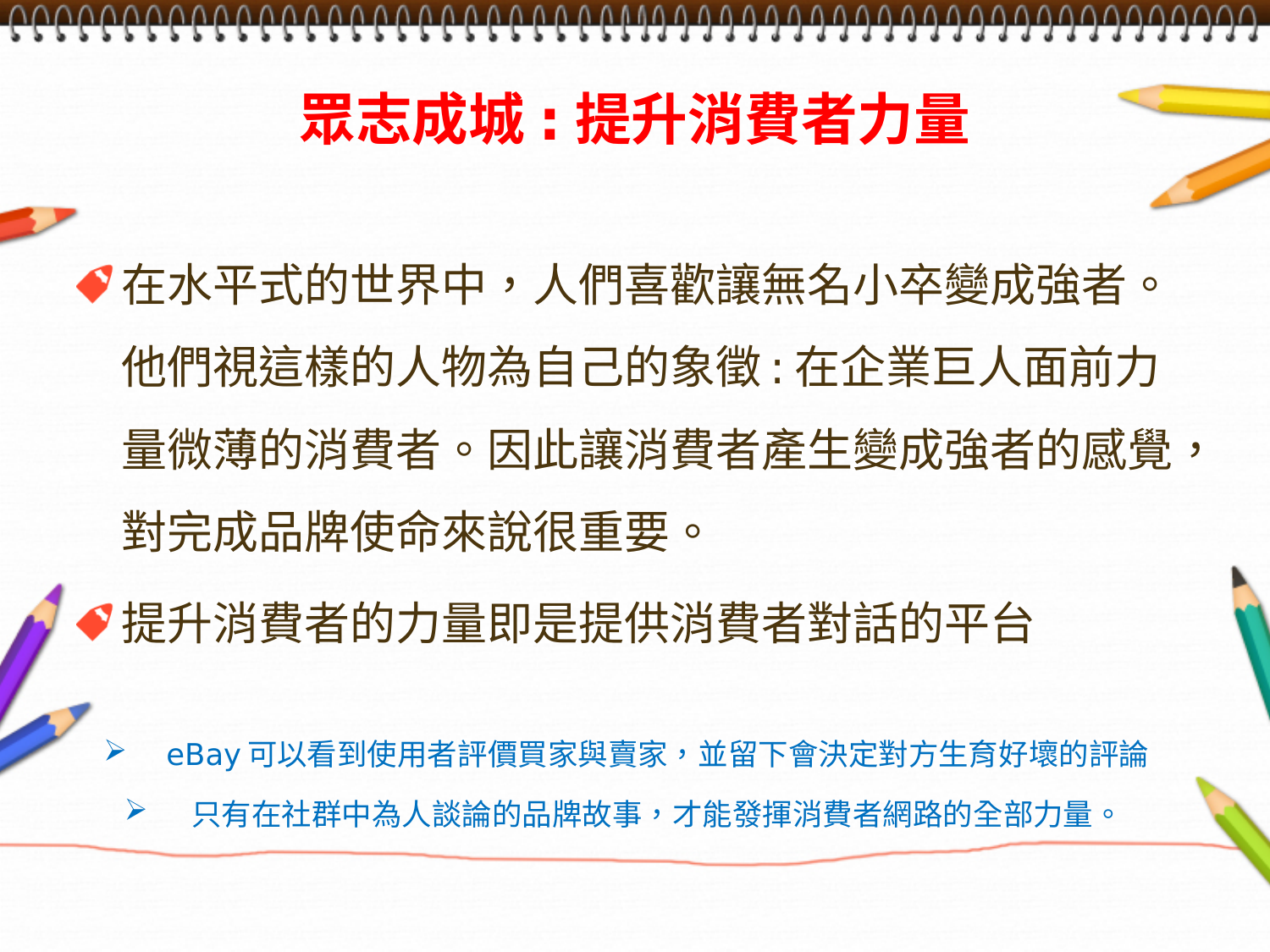

# 眾志成城:提升消費者力量
在水平式的世界中，人們喜歡讓無名小卒變成強者。他們視這樣的人物為自己的象徵:在企業巨人面前力量微薄的消費者。因此讓消費者產生變成強者的感覺，對完成品牌使命來說很重要。
提升消費者的力量即是提供消費者對話的平台

eBay可以看到使用者評價買家與賣家，並留下會決定對方生育好壞的評論
只有在社群中為人談論的品牌故事，才能發揮消費者網路的全部力量。